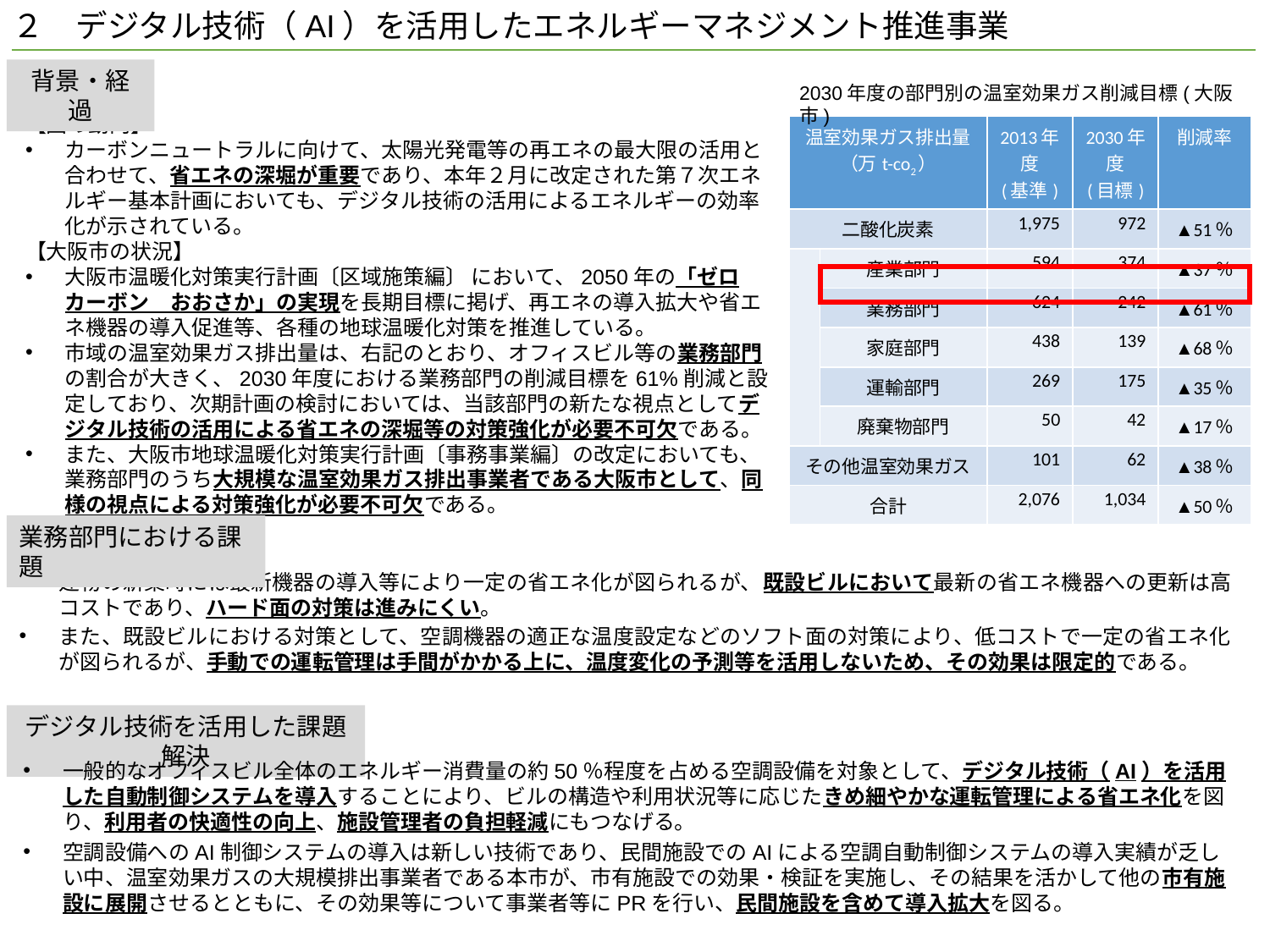

２　デジタル技術（AI）を活用したエネルギーマネジメント推進事業
背景・経過
2030年度の部門別の温室効果ガス削減目標(大阪市)
【国の動向】
カーボンニュートラルに向けて、太陽光発電等の再エネの最大限の活用と合わせて、省エネの深堀が重要であり、本年２月に改定された第７次エネルギー基本計画においても、デジタル技術の活用によるエネルギーの効率化が示されている。
【大阪市の状況】
大阪市温暖化対策実行計画〔区域施策編〕 において、2050年の「ゼロカーボン　おおさか」の実現を長期目標に掲げ、再エネの導入拡大や省エネ機器の導入促進等、各種の地球温暖化対策を推進している。
市域の温室効果ガス排出量は、右記のとおり、オフィスビル等の業務部門の割合が大きく、2030年度における業務部門の削減目標を61%削減と設定しており、次期計画の検討においては、当該部門の新たな視点としてデジタル技術の活用による省エネの深堀等の対策強化が必要不可欠である。
また、大阪市地球温暖化対策実行計画〔事務事業編〕の改定においても、業務部門のうち大規模な温室効果ガス排出事業者である大阪市として、同様の視点による対策強化が必要不可欠である。
| 温室効果ガス排出量 （万t-co2） |  | 2013年度 (基準) | 2030年度 (目標) | 削減率 |
| --- | --- | --- | --- | --- |
| 二酸化炭素 |  | 1,975 | 972 | ▲51％ |
|  | 産業部門 | 594 | 374 | ▲37％ |
|  | 業務部門 | 624 | 242 | ▲61％ |
|  | 家庭部門 | 438 | 139 | ▲68％ |
|  | 運輸部門 | 269 | 175 | ▲35％ |
|  | 廃棄物部門 | 50 | 42 | ▲17％ |
| その他温室効果ガス |  | 101 | 62 | ▲38％ |
| 合計 |  | 2,076 | 1,034 | ▲50％ |

業務部門における課題
建物の新築時には最新機器の導入等により一定の省エネ化が図られるが、既設ビルにおいて最新の省エネ機器への更新は高コストであり、ハード面の対策は進みにくい。
また、既設ビルにおける対策として、空調機器の適正な温度設定などのソフト面の対策により、低コストで一定の省エネ化が図られるが、手動での運転管理は手間がかかる上に、温度変化の予測等を活用しないため、その効果は限定的である。
デジタル技術を活用した課題解決
一般的なオフィスビル全体のエネルギー消費量の約50％程度を占める空調設備を対象として、デジタル技術（AI）を活用した自動制御システムを導入することにより、ビルの構造や利用状況等に応じたきめ細やかな運転管理による省エネ化を図り、利用者の快適性の向上、施設管理者の負担軽減にもつなげる。
空調設備へのAI制御システムの導入は新しい技術であり、民間施設でのAIによる空調自動制御システムの導入実績が乏しい中、温室効果ガスの大規模排出事業者である本市が、市有施設での効果・検証を実施し、その結果を活かして他の市有施設に展開させるとともに、その効果等について事業者等にPRを行い、民間施設を含めて導入拡大を図る。